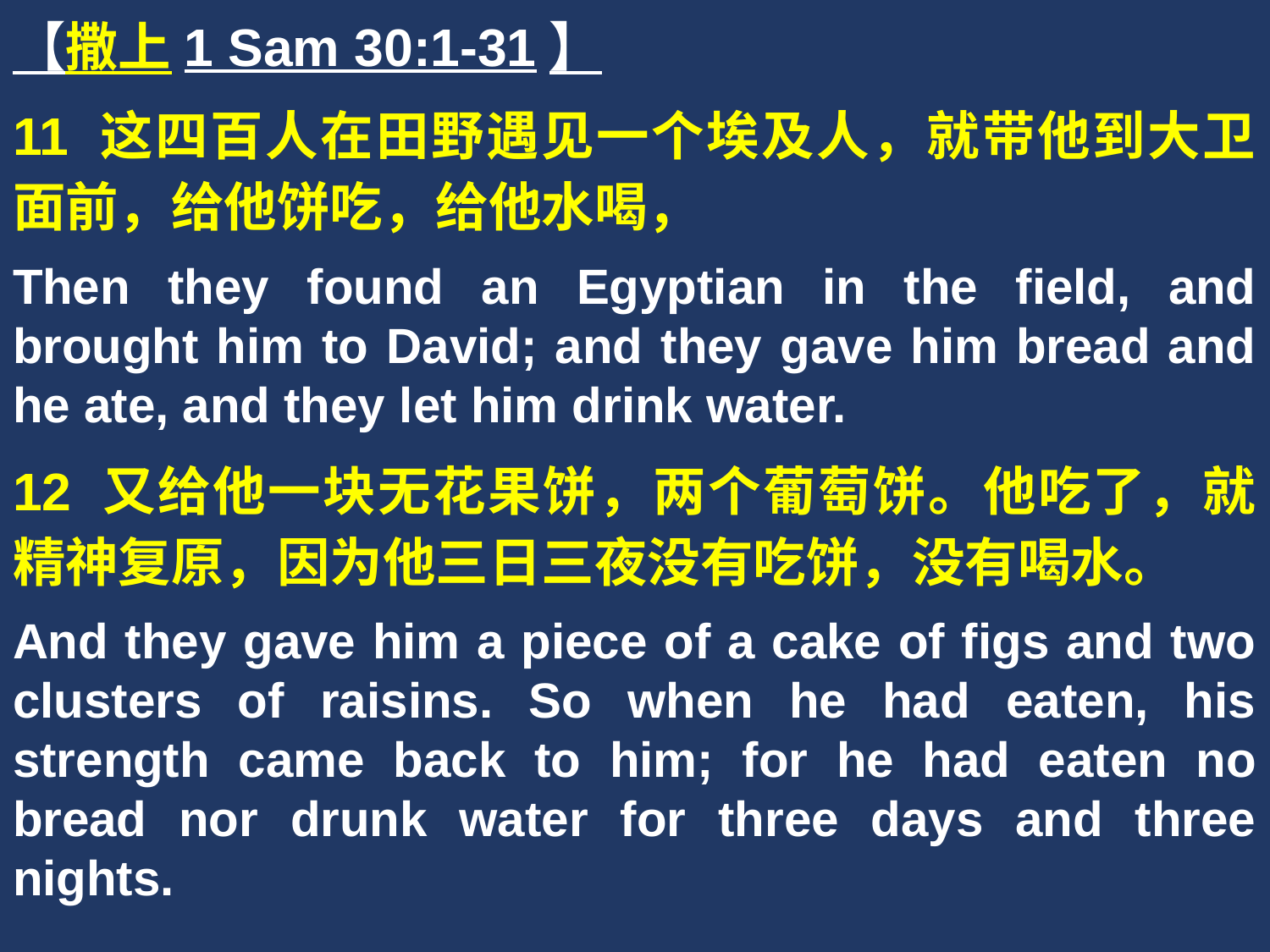

【撒上1 Sam 30:1-31】
11 这四百人在田野遇见一个埃及人，就带他到大卫面前，给他饼吃，给他水喝，
Then they found an Egyptian in the field, and brought him to David; and they gave him bread and he ate, and they let him drink water.
12 又给他一块无花果饼，两个葡萄饼。他吃了，就精神复原，因为他三日三夜没有吃饼，没有喝水。
And they gave him a piece of a cake of figs and two clusters of raisins. So when he had eaten, his strength came back to him; for he had eaten no bread nor drunk water for three days and three nights.